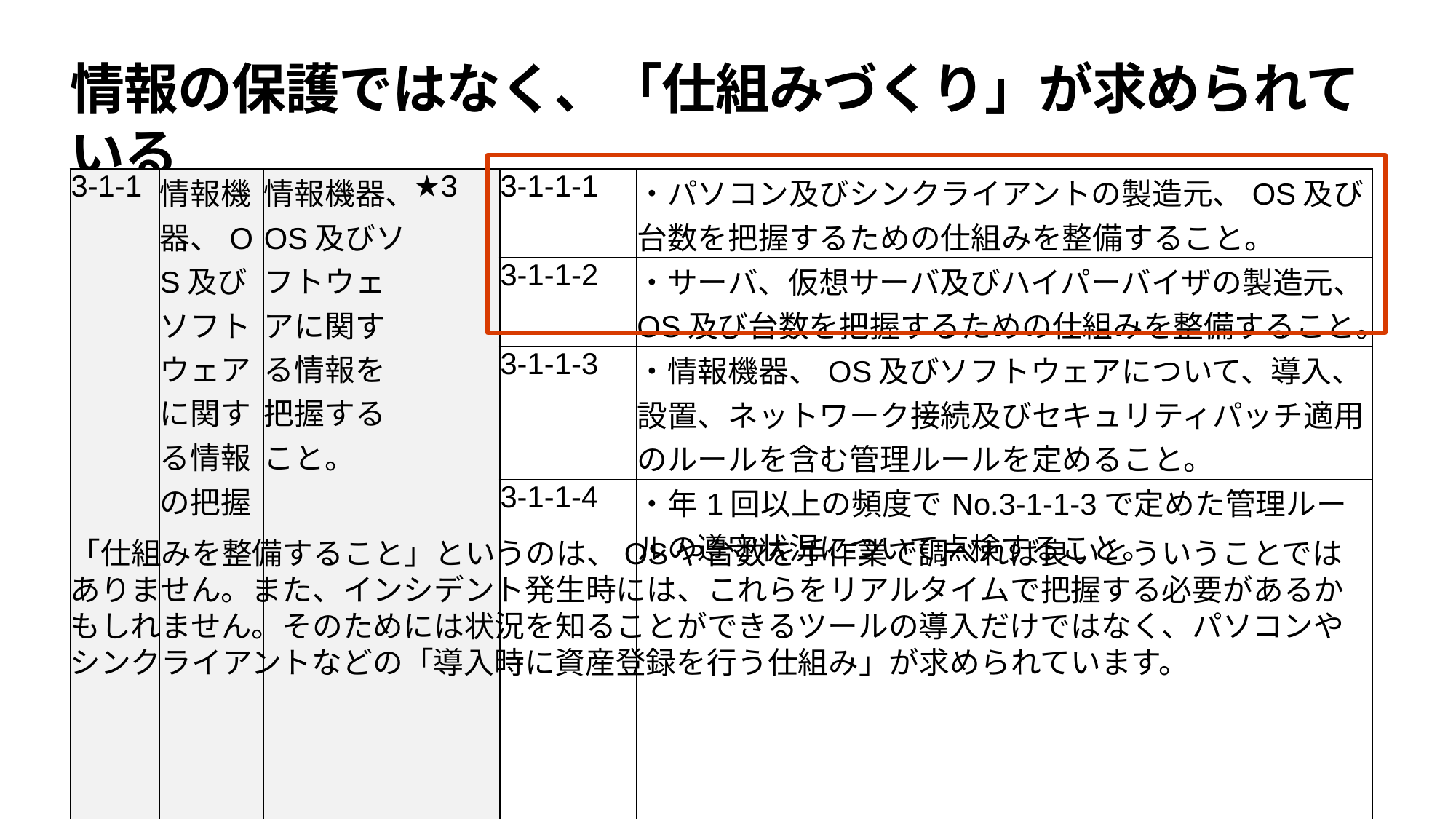

# 情報の保護ではなく、「仕組みづくり」が求められている

| 3-1-1 | 情報機器、OS及びソフトウェアに関する情報の把握 | 情報機器、OS及びソフトウェアに関する情報を把握すること。 | ★3 | 3-1-1-1 | ・パソコン及びシンクライアントの製造元、OS及び台数を把握するための仕組みを整備すること。 |
| --- | --- | --- | --- | --- | --- |
|  |  |  |  | 3-1-1-2 | ・サーバ、仮想サーバ及びハイパーバイザの製造元、OS及び台数を把握するための仕組みを整備すること。 |
|  |  |  |  | 3-1-1-3 | ・情報機器、OS及びソフトウェアについて、導入、設置、ネットワーク接続及びセキュリティパッチ適用のルールを含む管理ルールを定めること。 |
|  |  |  |  | 3-1-1-4 | ・年1回以上の頻度でNo.3-1-1-3で定めた管理ルールの遵守状況について点検すること。 |
「仕組みを整備すること」というのは、OSや台数を手作業で調べれば良いとういうことではありません。また、インシデント発生時には、これらをリアルタイムで把握する必要があるかもしれません。そのためには状況を知ることができるツールの導入だけではなく、パソコンやシンクライアントなどの「導入時に資産登録を行う仕組み」が求められています。